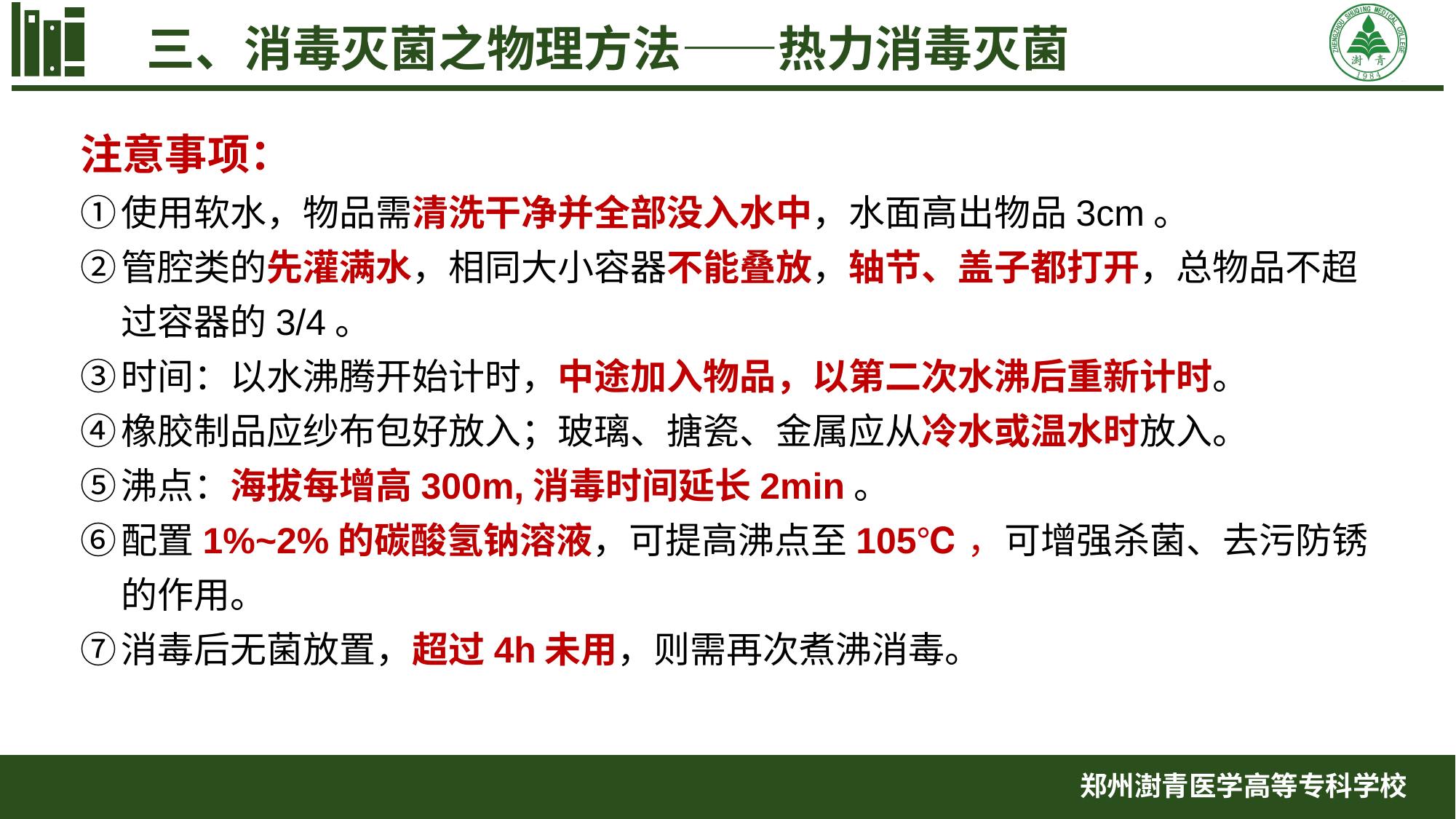

三、消毒灭菌之物理方法——热力消毒灭菌

注意事项：
使用软水，物品需清洗干净并全部没入水中，水面高出物品3cm。
管腔类的先灌满水，相同大小容器不能叠放，轴节、盖子都打开，总物品不超过容器的3/4。
时间：以水沸腾开始计时，中途加入物品，以第二次水沸后重新计时。
橡胶制品应纱布包好放入；玻璃、搪瓷、金属应从冷水或温水时放入。
沸点：海拔每增高300m,消毒时间延长2min。
配置1%~2%的碳酸氢钠溶液，可提高沸点至105℃，可增强杀菌、去污防锈的作用。
消毒后无菌放置，超过4h未用，则需再次煮沸消毒。
郑州澍青医学高等专科学校